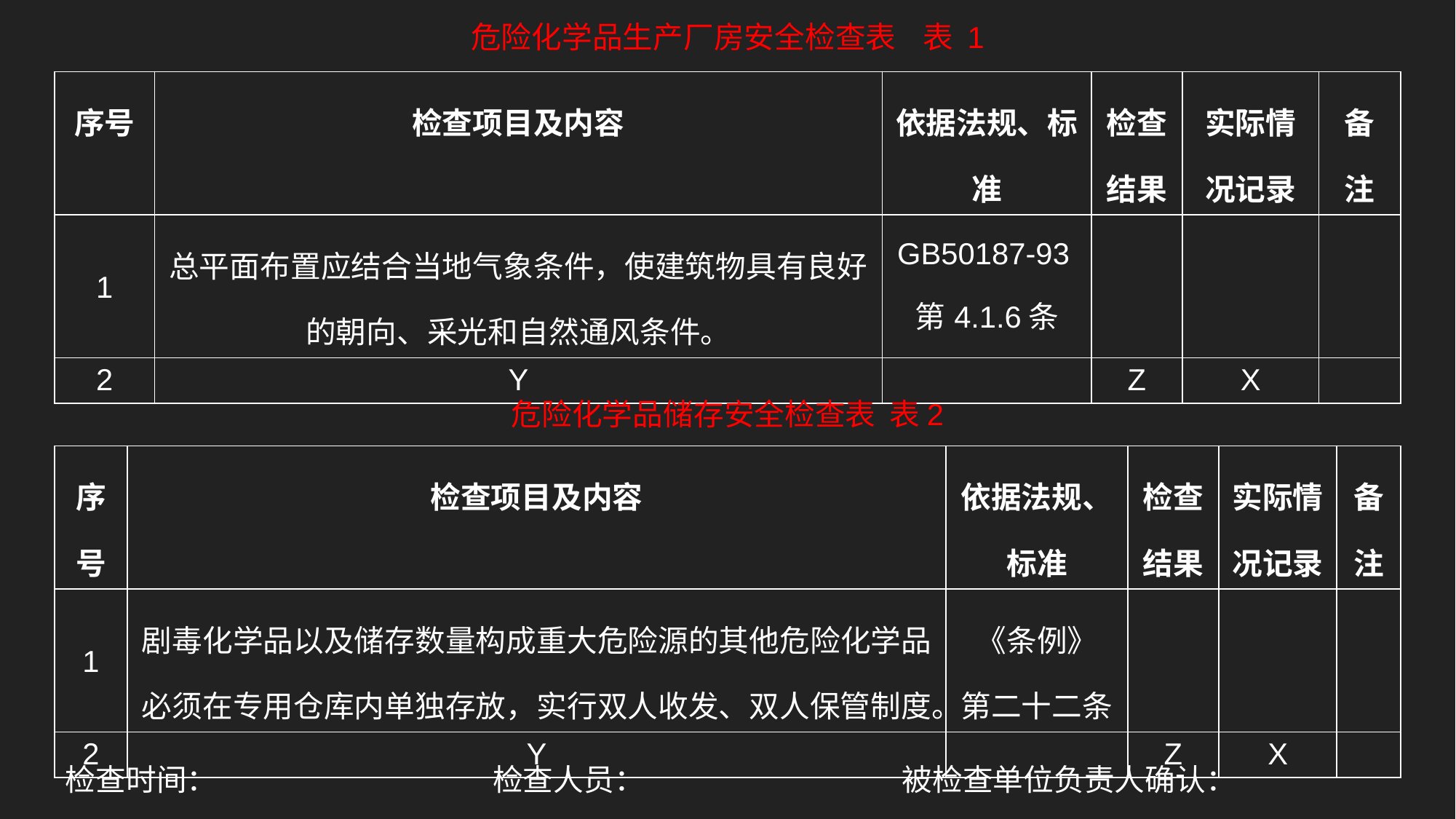

危险化学品生产厂房安全检查表    表 1
| 序号 | 检查项目及内容 | 依据法规、标准 | 检查结果 | 实际情况记录 | 备注 |
| --- | --- | --- | --- | --- | --- |
| 1 | 总平面布置应结合当地气象条件，使建筑物具有良好的朝向、采光和自然通风条件。 | GB50187-93第4.1.6条 |  |  |  |
| 2 | Y |  | Z | X |  |
危险化学品储存安全检查表  表2
| 序号 | 检查项目及内容 | 依据法规、标准 | 检查结果 | 实际情况记录 | 备注 |
| --- | --- | --- | --- | --- | --- |
| 1 | 剧毒化学品以及储存数量构成重大危险源的其他危险化学品必须在专用仓库内单独存放，实行双人收发、双人保管制度。 | 《条例》 第二十二条 |  |  |  |
| 2 | Y |  | Z | X |  |
检查时间：
检查人员：
被检查单位负责人确认：